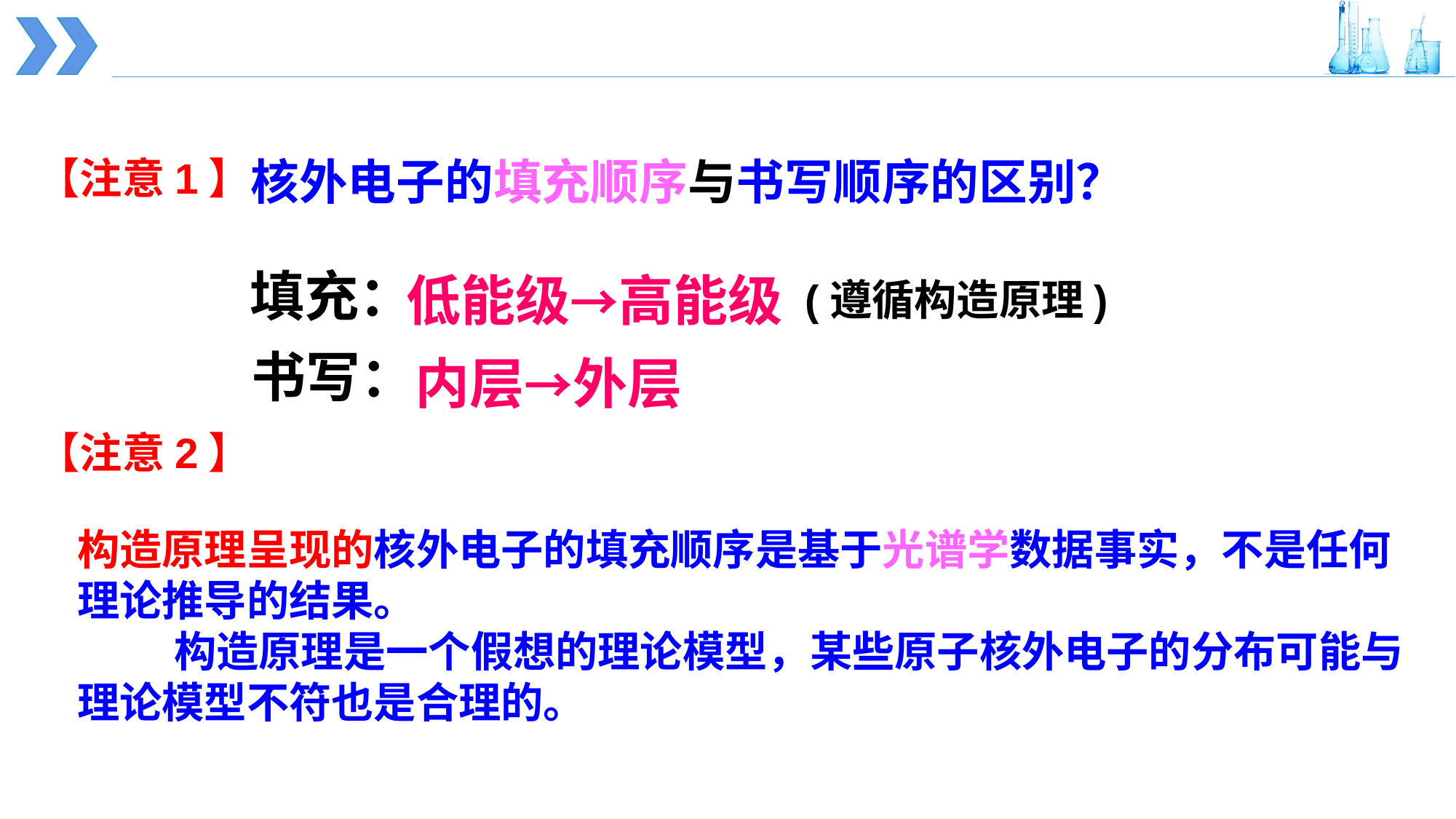

【注意1】
核外电子的填充顺序与书写顺序的区别？
填充：
低能级→高能级
(遵循构造原理)
书写：
内层→外层
【注意2】
构造原理呈现的核外电子的填充顺序是基于光谱学数据事实，不是任何理论推导的结果。
         构造原理是一个假想的理论模型，某些原子核外电子的分布可能与理论模型不符也是合理的。